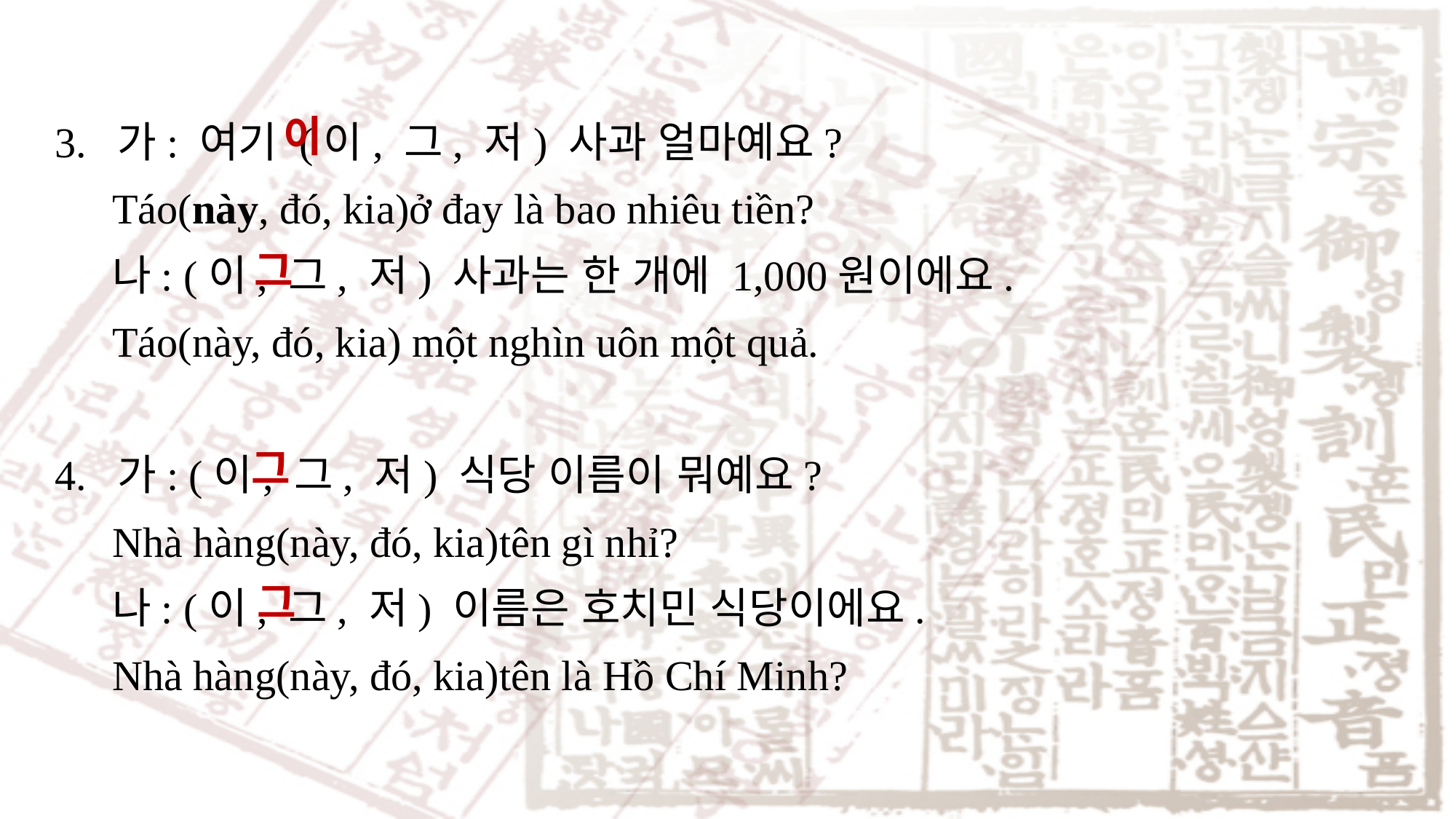

이
3.  가: 여기 (이, 그, 저) 사과 얼마예요?
Táo(này, đó, kia)ở đay là bao nhiêu tiền?
나: (이, 그, 저) 사과는 한 개에 1,000원이에요.
Táo(này, đó, kia) một nghìn uôn một quả.

4.  가: (이, 그, 저) 식당 이름이 뭐예요?
Nhà hàng(này, đó, kia)tên gì nhỉ?
나: (이, 그, 저) 이름은 호치민 식당이에요.
Nhà hàng(này, đó, kia)tên là Hồ Chí Minh?

그
그
그